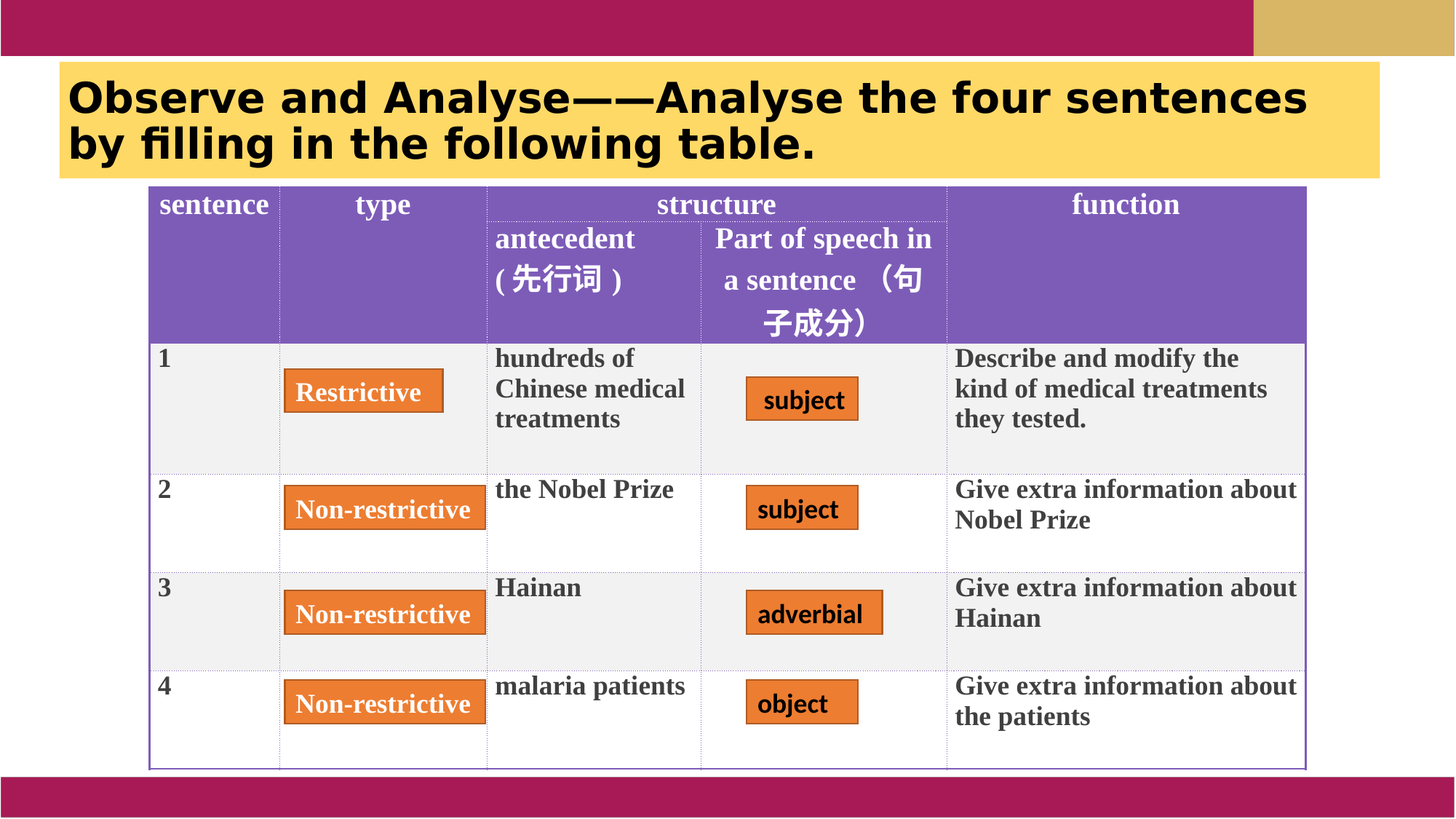

Observe and Analyse——Analyse the four sentences by filling in the following table.

| sentence | type | structure |  | function |
| --- | --- | --- | --- | --- |
|  |  | antecedent (先行词) | Part of speech in a sentence（句子成分） |  |
| 1 |  | hundreds of Chinese medical treatments |  | Describe and modify the kind of medical treatments they tested. |
| 2 |  | the Nobel Prize |  | Give extra information about Nobel Prize |
| 3 |  | Hainan |  | Give extra information about Hainan |
| 4 |  | malaria patients |  | Give extra information about the patients |
Restrictive
 subject
Non-restrictive
subject
Non-restrictive
adverbial
Non-restrictive
object